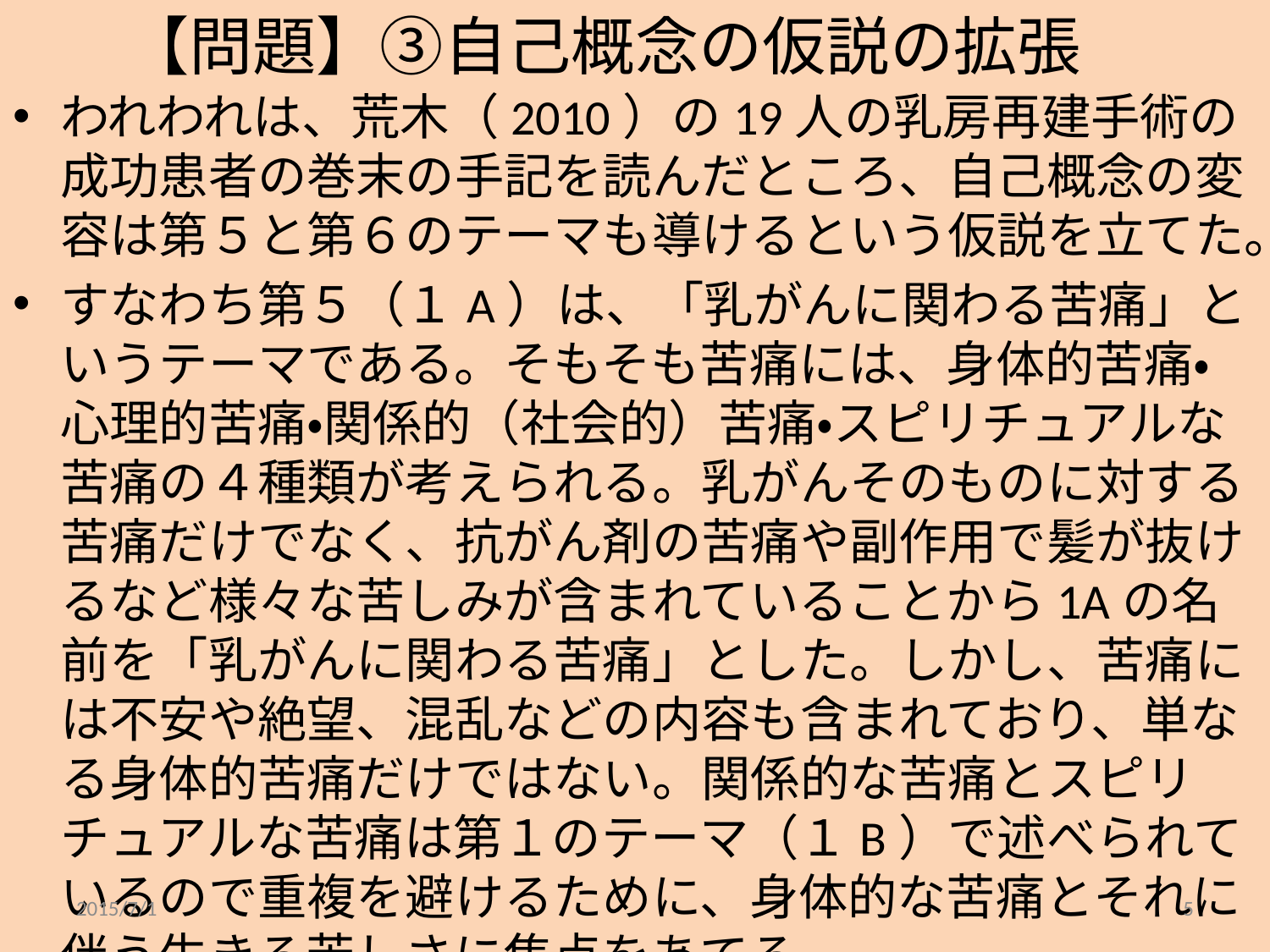

# 【問題】③自己概念の仮説の拡張
われわれは、荒木（2010）の19人の乳房再建手術の成功患者の巻末の手記を読んだところ、自己概念の変容は第５と第６のテーマも導けるという仮説を立てた。
すなわち第５（１A）は、「乳がんに関わる苦痛」というテーマである。そもそも苦痛には、身体的苦痛・心理的苦痛・関係的（社会的）苦痛・スピリチュアルな苦痛の４種類が考えられる。乳がんそのものに対する苦痛だけでなく、抗がん剤の苦痛や副作用で髪が抜けるなど様々な苦しみが含まれていることから1Aの名前を「乳がんに関わる苦痛」とした。しかし、苦痛には不安や絶望、混乱などの内容も含まれており、単なる身体的苦痛だけではない。関係的な苦痛とスピリチュアルな苦痛は第１のテーマ（１B）で述べられているので重複を避けるために、身体的な苦痛とそれに伴う生きる苦しさに焦点をあてる。
2015/7/1
5